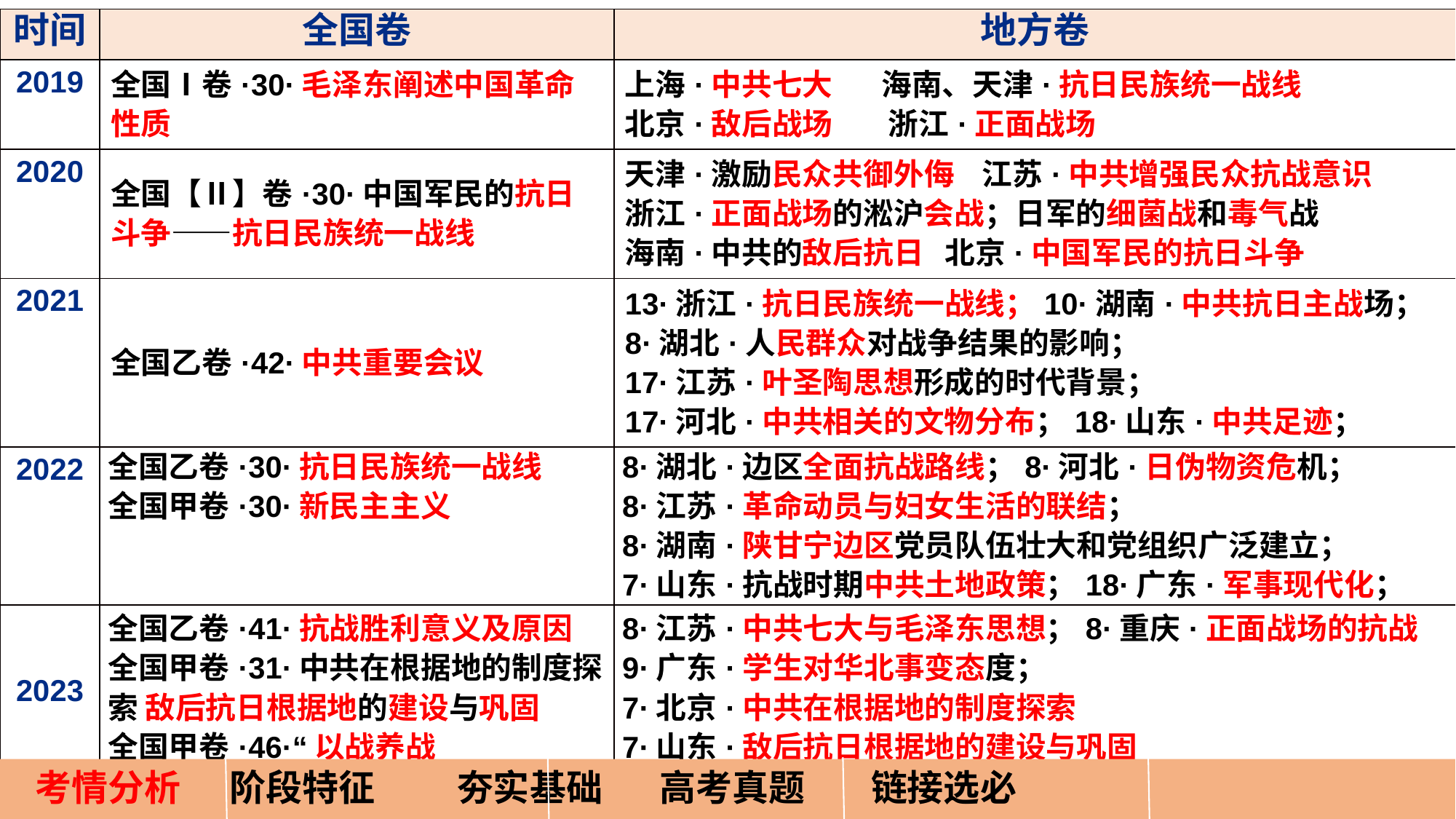

| 时间 | 全国卷 | 地方卷 |
| --- | --- | --- |
| 2019 | 全国Ⅰ卷·30·毛泽东阐述中国革命性质 | 上海·中共七大 海南、天津·抗日民族统一战线 北京·敌后战场 浙江·正面战场 |
| 2020 | 全国【Ⅱ】卷·30·中国军民的抗日斗争——抗日民族统一战线 | 天津·激励民众共御外侮 江苏·中共增强民众抗战意识 浙江·正面战场的淞沪会战；日军的细菌战和毒气战 海南·中共的敌后抗日 北京·中国军民的抗日斗争 |
| 2021 | 全国乙卷·42·中共重要会议 | 13·浙江·抗日民族统一战线；10·湖南·中共抗日主战场； 8·湖北·人民群众对战争结果的影响； 17·江苏·叶圣陶思想形成的时代背景； 17·河北·中共相关的文物分布；18·山东·中共足迹； |
| 2022 | 全国乙卷·30·抗日民族统一战线 全国甲卷·30·新民主主义 | 8·湖北·边区全面抗战路线；8·河北·日伪物资危机； 8·江苏·革命动员与妇女生活的联结； 8·湖南·陕甘宁边区党员队伍壮大和党组织广泛建立； 7·山东·抗战时期中共土地政策；18·广东·军事现代化； |
| 2023 | 全国乙卷·41·抗战胜利意义及原因 全国甲卷·31·中共在根据地的制度探索 敌后抗日根据地的建设与巩固 全国甲卷·46·“以战养战 | 8·江苏·中共七大与毛泽东思想；8·重庆·正面战场的抗战 9·广东·学生对华北事变态度； 7·北京·中共在根据地的制度探索 7·山东·敌后抗日根据地的建设与巩固 |
  考情分析      阶段特征          夯实基础       高考真题        链接选必